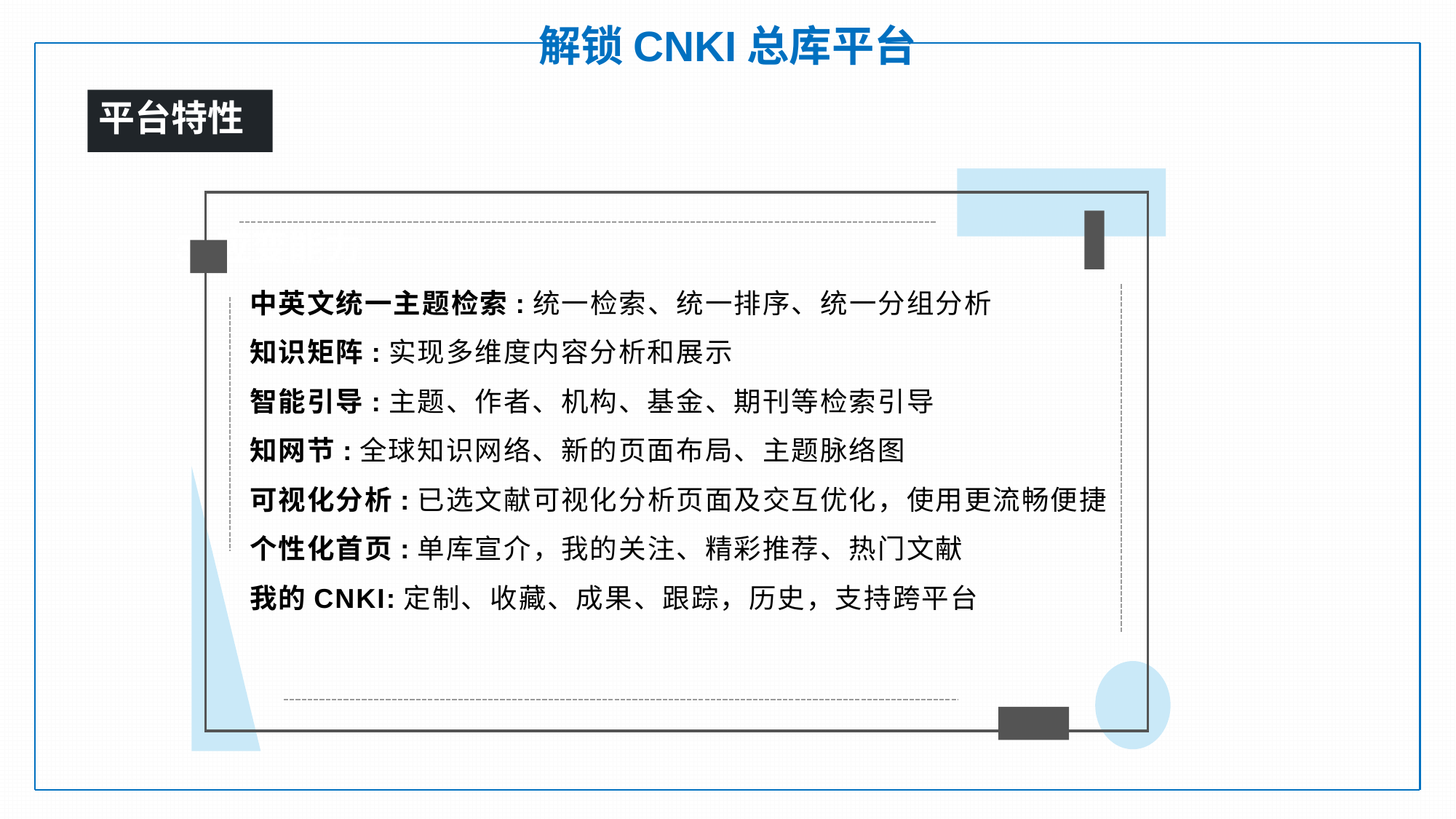

解锁CNKI总库平台
平台特性

中英文统一主题检索:统一检索、统一排序、统一分组分析
知识矩阵:实现多维度内容分析和展示
智能引导:主题、作者、机构、基金、期刊等检索引导
知网节:全球知识网络、新的页面布局、主题脉络图
可视化分析:已选文献可视化分析页面及交互优化，使用更流畅便捷
个性化首页:单库宣介，我的关注、精彩推荐、热门文献
我的CNKI:定制、收藏、成果、跟踪，历史，支持跨平台
3.应变能力